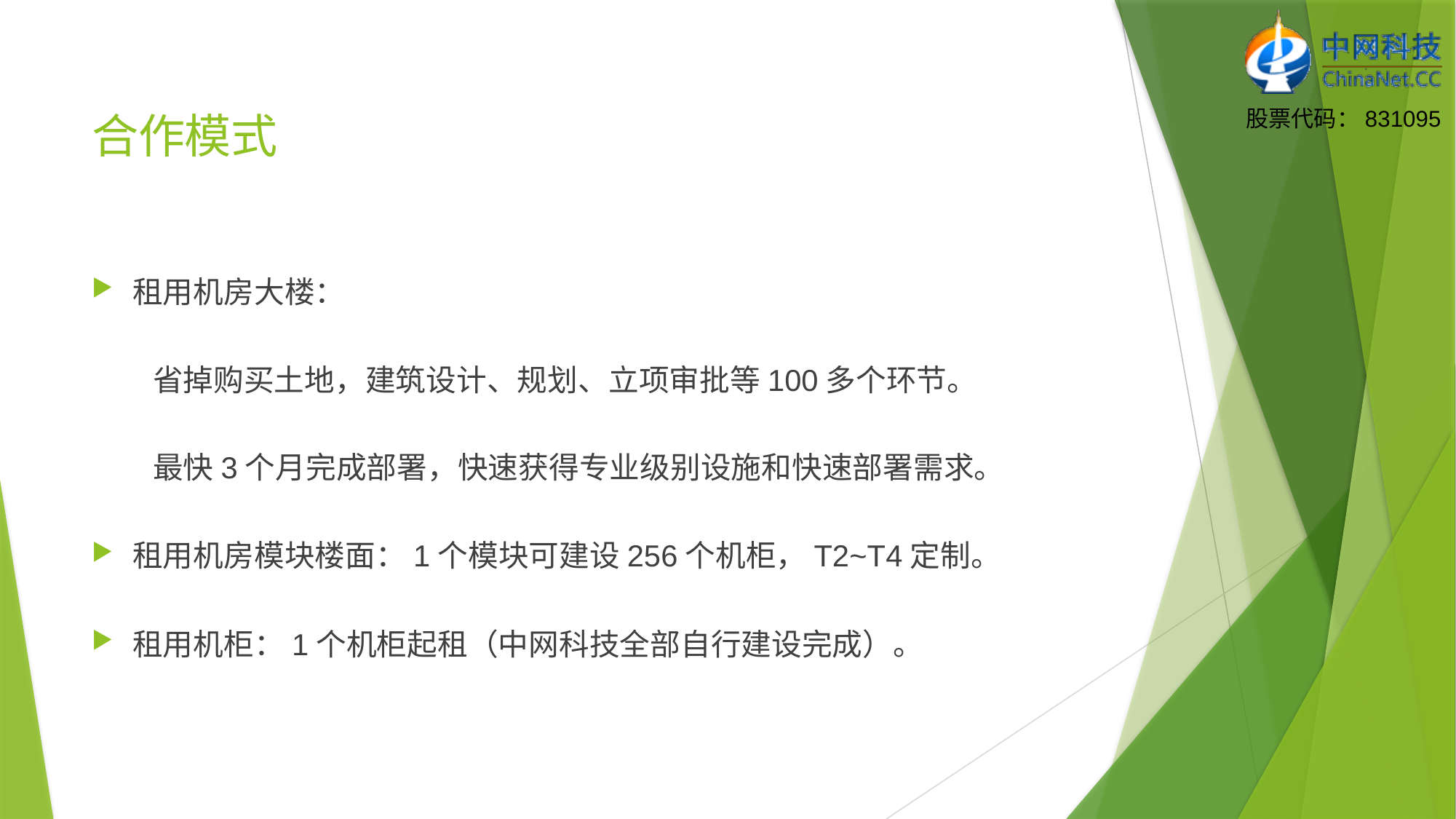

# 合作模式
租用机房大楼：
        省掉购买土地，建筑设计、规划、立项审批等100多个环节。
        最快3个月完成部署，快速获得专业级别设施和快速部署需求。
租用机房模块楼面：1个模块可建设256个机柜，T2~T4定制。
租用机柜：1个机柜起租（中网科技全部自行建设完成）。